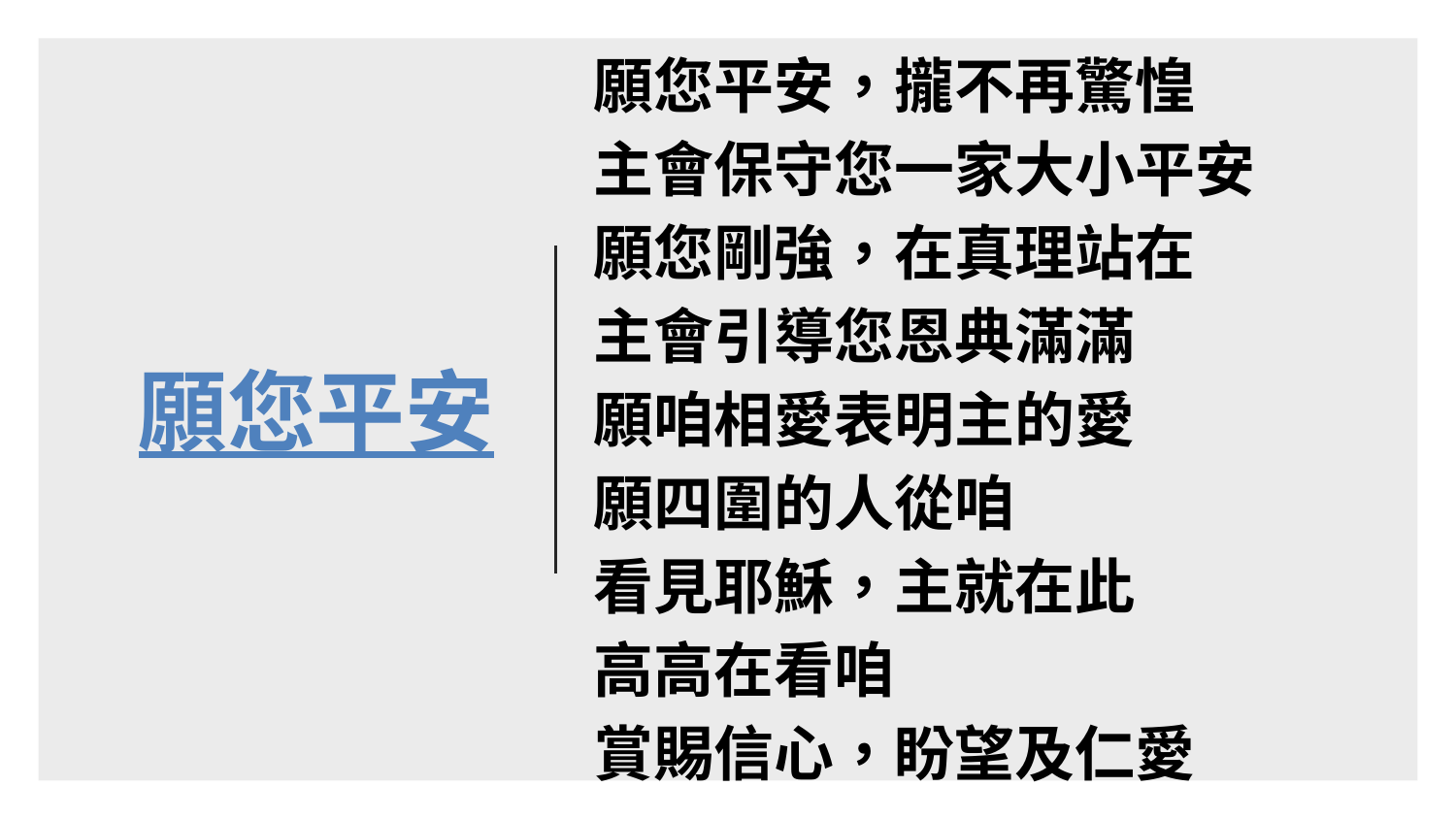

願您平安，攏不再驚惶
主會保守您一家大小平安
願您剛強，在真理站在
主會引導您恩典滿滿
願咱相愛表明主的愛
願四圍的人從咱
看見耶穌，主就在此
高高在看咱
賞賜信心，盼望及仁愛
# 願您平安